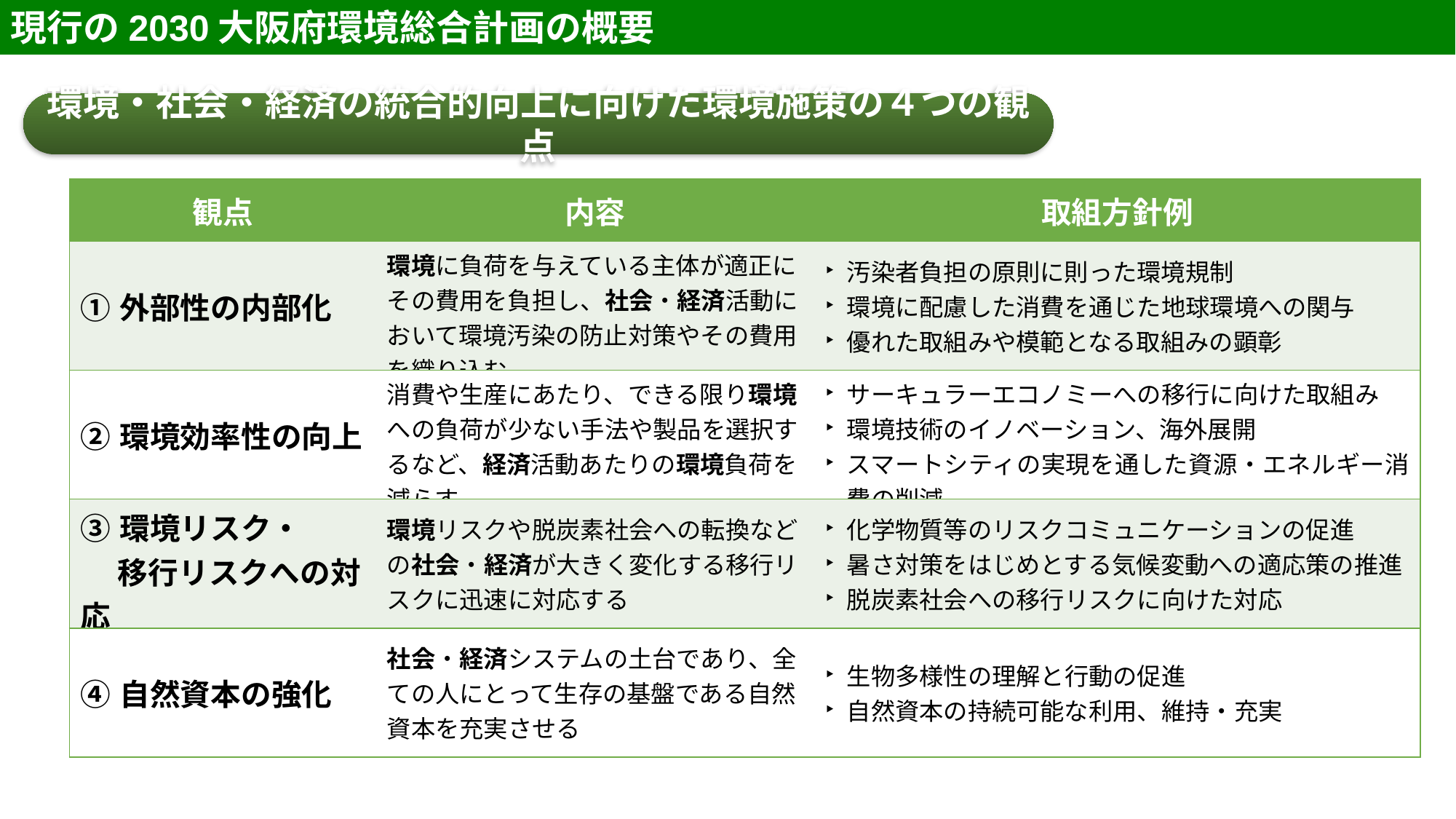

現行の2030大阪府環境総合計画の概要
環境・社会・経済の統合的向上に向けた環境施策の４つの観点
| 観点 | 内容 | 取組方針例 |
| --- | --- | --- |
| ①外部性の内部化 | 環境に負荷を与えている主体が適正にその費用を負担し、社会・経済活動において環境汚染の防止対策やその費用を織り込む | 汚染者負担の原則に則った環境規制 環境に配慮した消費を通じた地球環境への関与 優れた取組みや模範となる取組みの顕彰 |
| ②環境効率性の向上 | 消費や生産にあたり、できる限り環境への負荷が少ない手法や製品を選択するなど、経済活動あたりの環境負荷を減らす | サーキュラーエコノミーへの移行に向けた取組み 環境技術のイノベーション、海外展開 スマートシティの実現を通した資源・エネルギー消費の削減 |
| ③環境リスク・ 　 移行リスクへの対応 | 環境リスクや脱炭素社会への転換などの社会・経済が大きく変化する移行リスクに迅速に対応する | 化学物質等のリスクコミュニケーションの促進 暑さ対策をはじめとする気候変動への適応策の推進 脱炭素社会への移行リスクに向けた対応 |
| ④自然資本の強化 | 社会・経済システムの土台であり、全ての人にとって生存の基盤である自然資本を充実させる | 生物多様性の理解と行動の促進 自然資本の持続可能な利用、維持・充実 |